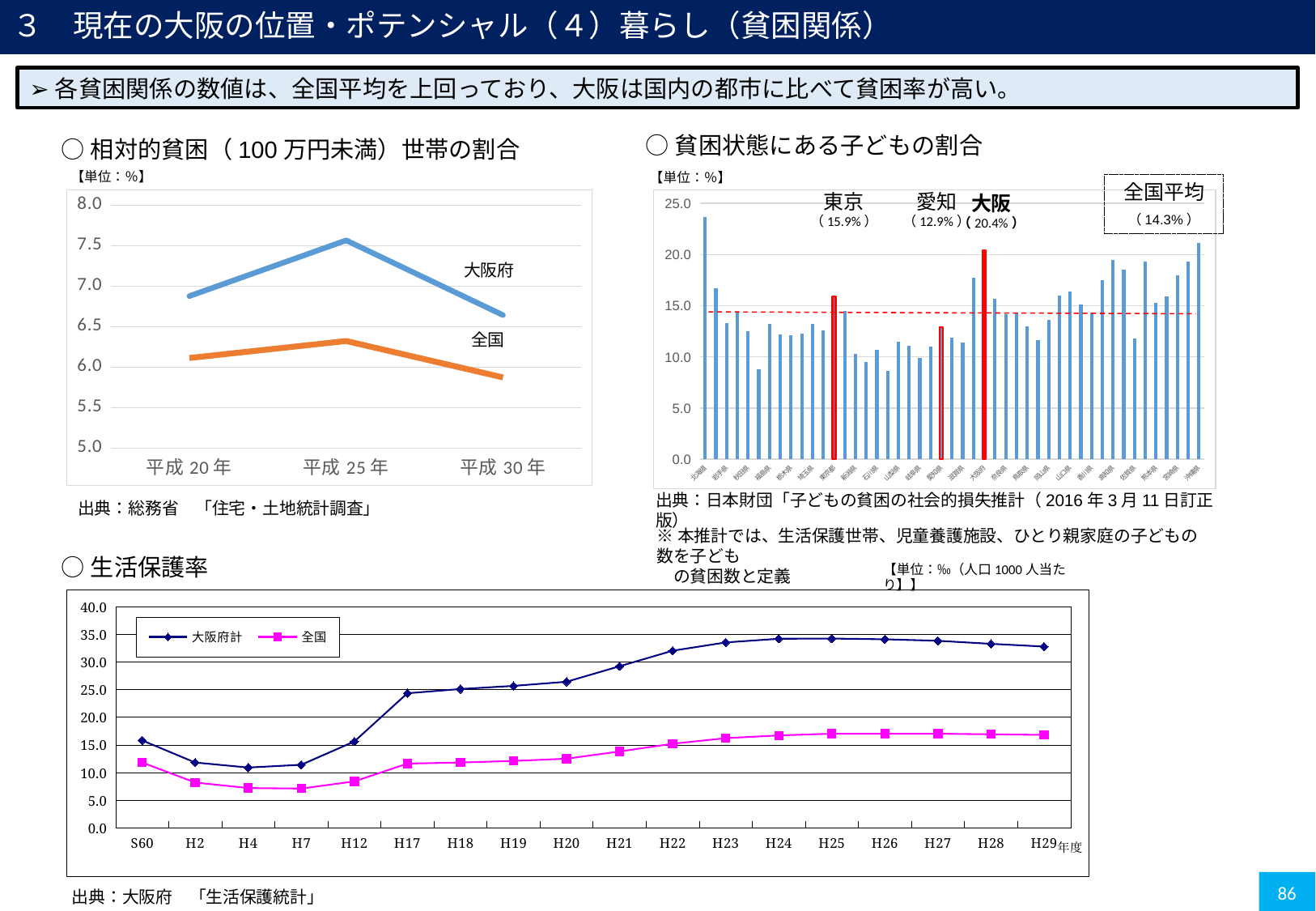

３　現在の大阪の位置・ポテンシャル（４）暮らし（貧困関係）
➢各貧困関係の数値は、全国平均を上回っており、大阪は国内の都市に比べて貧困率が高い。
○貧困状態にある子どもの割合
○相対的貧困（100万円未満）世帯の割合
【単位：％】
【単位：％】
全国平均
（14.3%）
東京
（15.9%）
愛知
（12.9%）
大阪
（20.4%）

### Chart

| Category |  |  |
|---|---|---|
| 平成20年 | 6.876339855092128 | 6.112712932993872 |
| 平成25年 | 7.564908304141768 | 6.322230295613599 |
| 平成30年 | 6.642252809698195 | 5.8730571874767605 |

### Chart

| Category |  |
|---|---|
| 北海道 | 23.7 |
| 青森県 | 16.7 |
| 岩手県 | 13.3 |
| 宮城県 | 14.3 |
| 秋田県 | 12.5 |
| 山形県 | 8.8 |
| 福島県 | 13.2 |
| 茨城県 | 12.2 |
| 栃木県 | 12.1 |
| 群馬県 | 12.3 |
| 埼玉県 | 13.2 |
| 千葉県 | 12.6 |
| 東京都 | 15.9 |
| 神奈川県 | 14.5 |
| 新潟県 | 10.3 |
| 富山県 | 9.5 |
| 石川県 | 10.7 |
| 福井県 | 8.6 |
| 山梨県 | 11.5 |
| 長野県 | 11.1 |
| 岐阜県 | 9.9 |
| 静岡県 | 11.0 |
| 愛知県 | 12.9 |
| 三重県 | 11.9 |
| 滋賀県 | 11.4 |
| 京都府 | 17.7 |
| 大阪府 | 20.4 |
| 兵庫県 | 15.7 |
| 奈良県 | 14.2 |
| 和歌山県 | 14.3 |
| 鳥取県 | 13.0 |
| 島根県 | 11.6 |
| 岡山県 | 13.6 |
| 広島県 | 16.0 |
| 山口県 | 16.4 |
| 徳島県 | 15.1 |
| 香川県 | 14.3 |
| 愛媛県 | 17.5 |
| 高知県 | 19.5 |
| 福岡県 | 18.5 |
| 佐賀県 | 11.8 |
| 長崎県 | 19.3 |
| 熊本県 | 15.3 |
| 大分県 | 15.9 |
| 宮崎県 | 18.0 |
| 鹿児島県 | 19.3 |
| 沖縄県 | 21.1 |
大阪府
全国
出典：総務省　「住宅・土地統計調査」
出典：日本財団「子どもの貧困の社会的損失推計（2016年3月11日訂正版）
※本推計では、生活保護世帯、児童養護施設、ひとり親家庭の子どもの数を子ども
　の貧困数と定義
○生活保護率
【単位：‰（人口1000人当たり】】

### Chart

| Category | 大阪府計 | 全国 |
|---|---|---|
| S60 | 15.8 | 11.8 |
| H2 | 11.8 | 8.2 |
| H4 | 10.9 | 7.2 |
| H7 | 11.4 | 7.1 |
| H12 | 15.606009373610132 | 8.4 |
| H17 | 24.313797988206886 | 11.6 |
| H18 | 25.083309331495254 | 11.8 |
| H19 | 25.647223585876585 | 12.1 |
| H20 | 26.39754207062279 | 12.5 |
| H21 | 29.2 | 13.8 |
| H22 | 32.0 | 15.2 |
| H23 | 33.498250737018594 | 16.2 |
| H24 | 34.167429736293066 | 16.7 |
| H25 | 34.19925781126556 | 17.0 |
| H26 | 34.06986662044761 | 17.0 |
| H27 | 33.79207506695255 | 17.0 |
| H28 | 33.24940607471623 | 16.9 |
| H29 | 32.76 | 16.8 |
86
出典：大阪府　「生活保護統計」